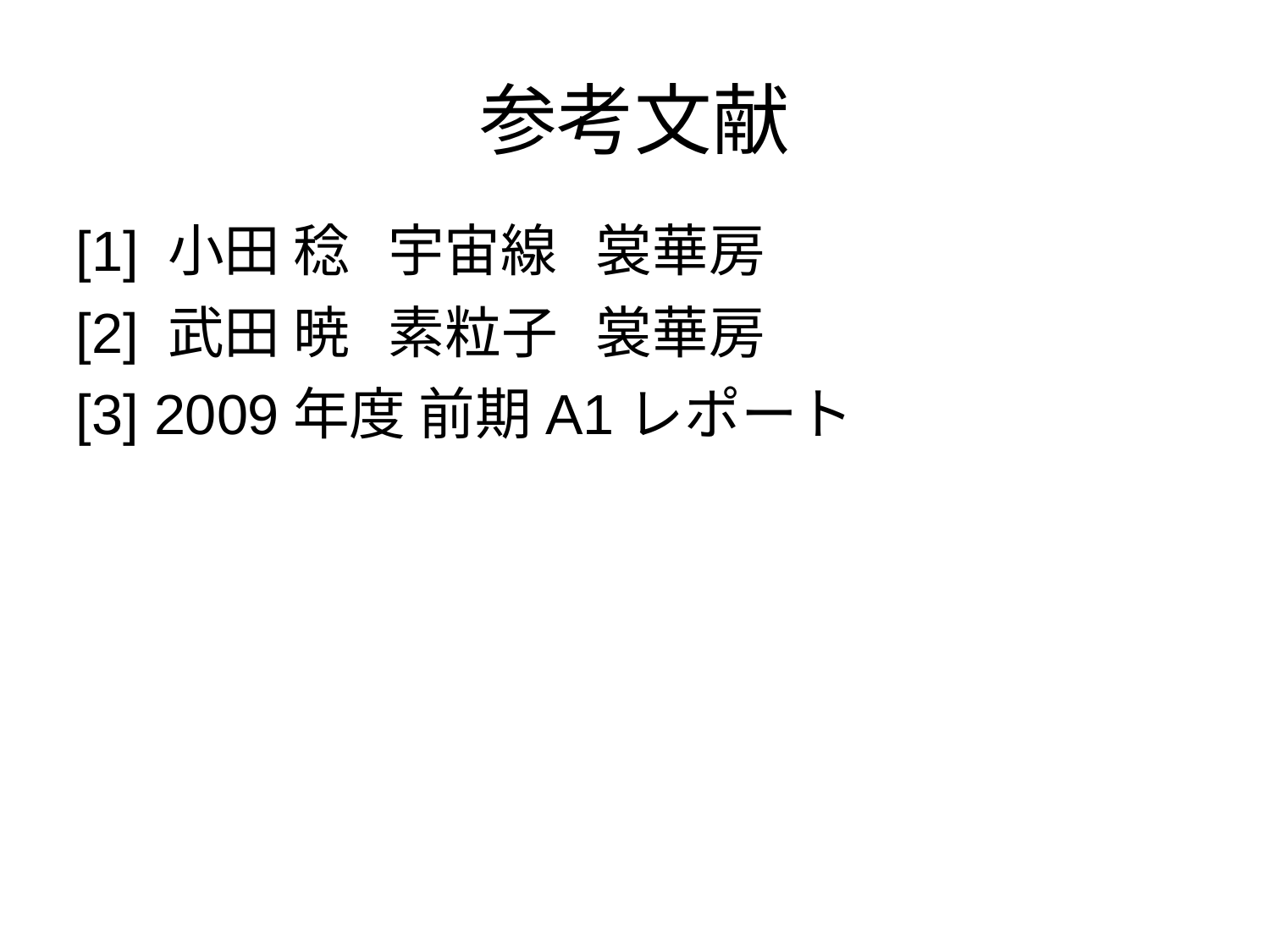

# 参考文献
[1] 小田 稔   宇宙線   裳華房
[2] 武田 暁   素粒子   裳華房
[3] 2009年度 前期A1レポート